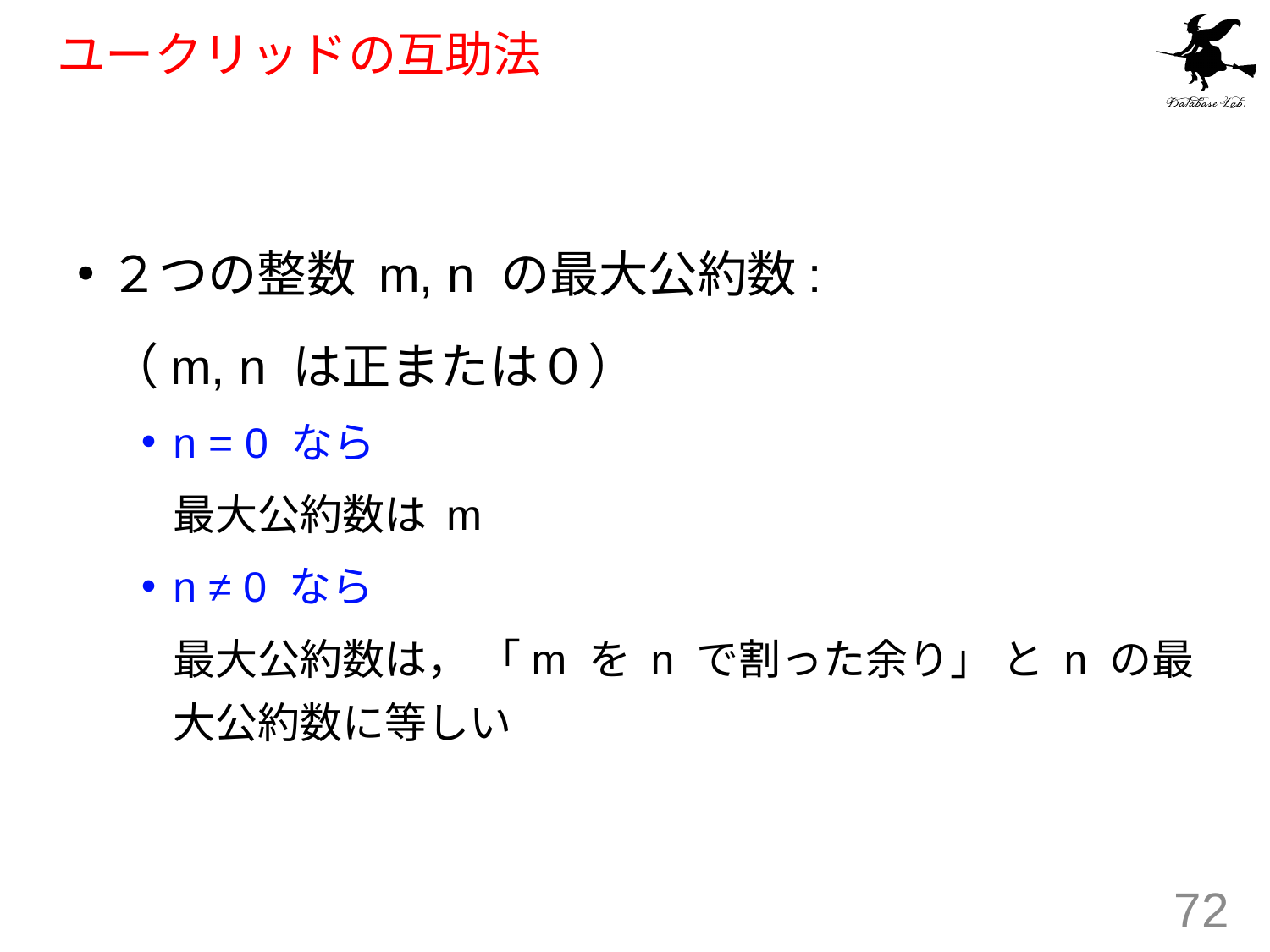

# ユークリッドの互助法
２つの整数 m, n の最大公約数:
	（m, n は正または０）
n = 0 なら
	最大公約数は m
n ≠ 0 なら
	最大公約数は， 「m を n で割った余り」 と n の最大公約数に等しい

72